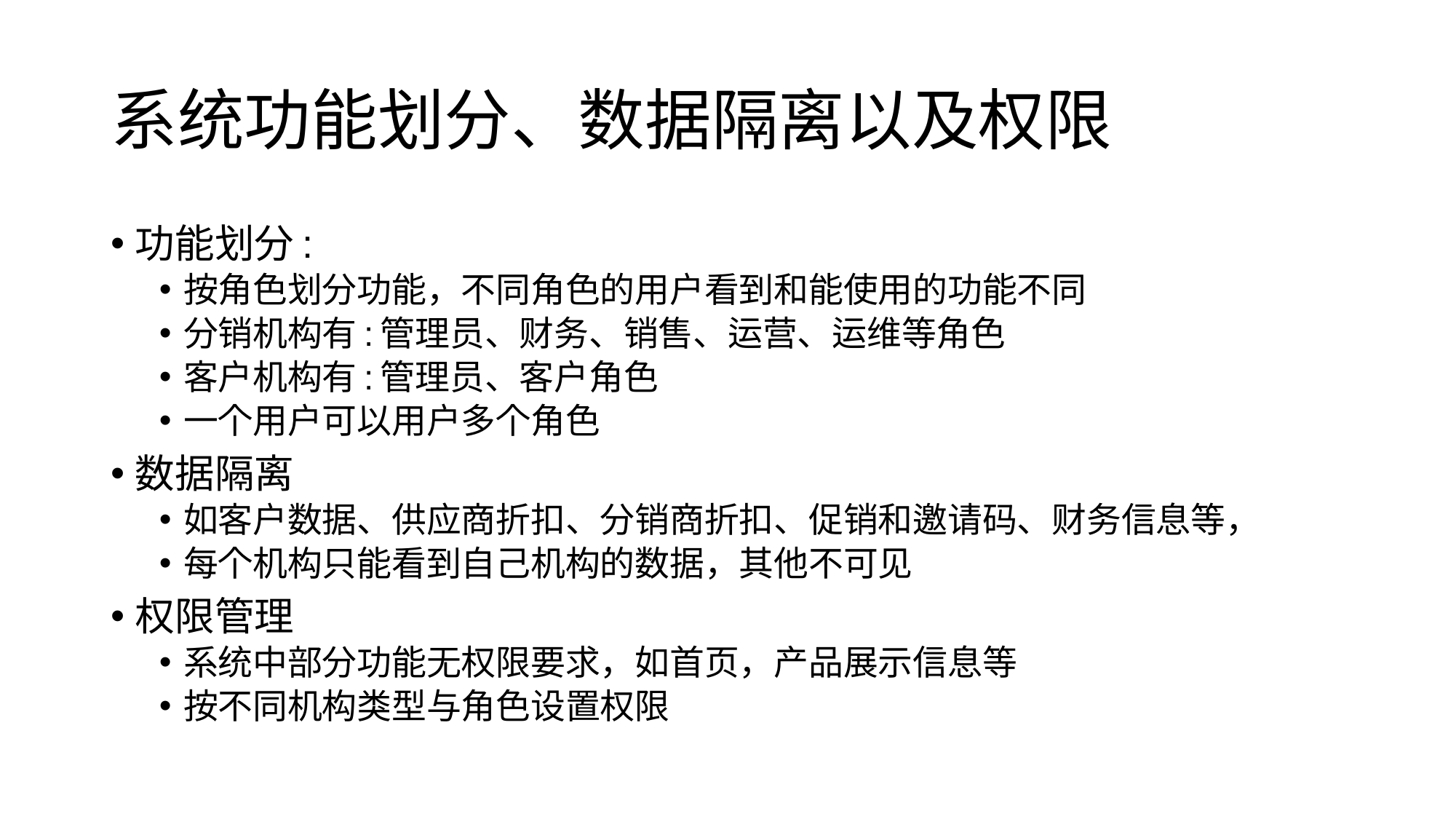

# 系统功能划分、数据隔离以及权限
功能划分:
按⻆色划分功能，不同⻆色的用户看到和能使用的功能不同
分销机构有:管理员、财务、销售、运营、运维等⻆色
客户机构有:管理员、客户⻆色
一个用户可以用户多个⻆色
数据隔离
如客户数据、供应商折扣、分销商折扣、促销和邀请码、财务信息等，
每个机构只能看到自己机构的数据，其他不可⻅
权限管理
系统中部分功能无权限要求，如首⻚，产品展示信息等
按不同机构类型与⻆色设置权限